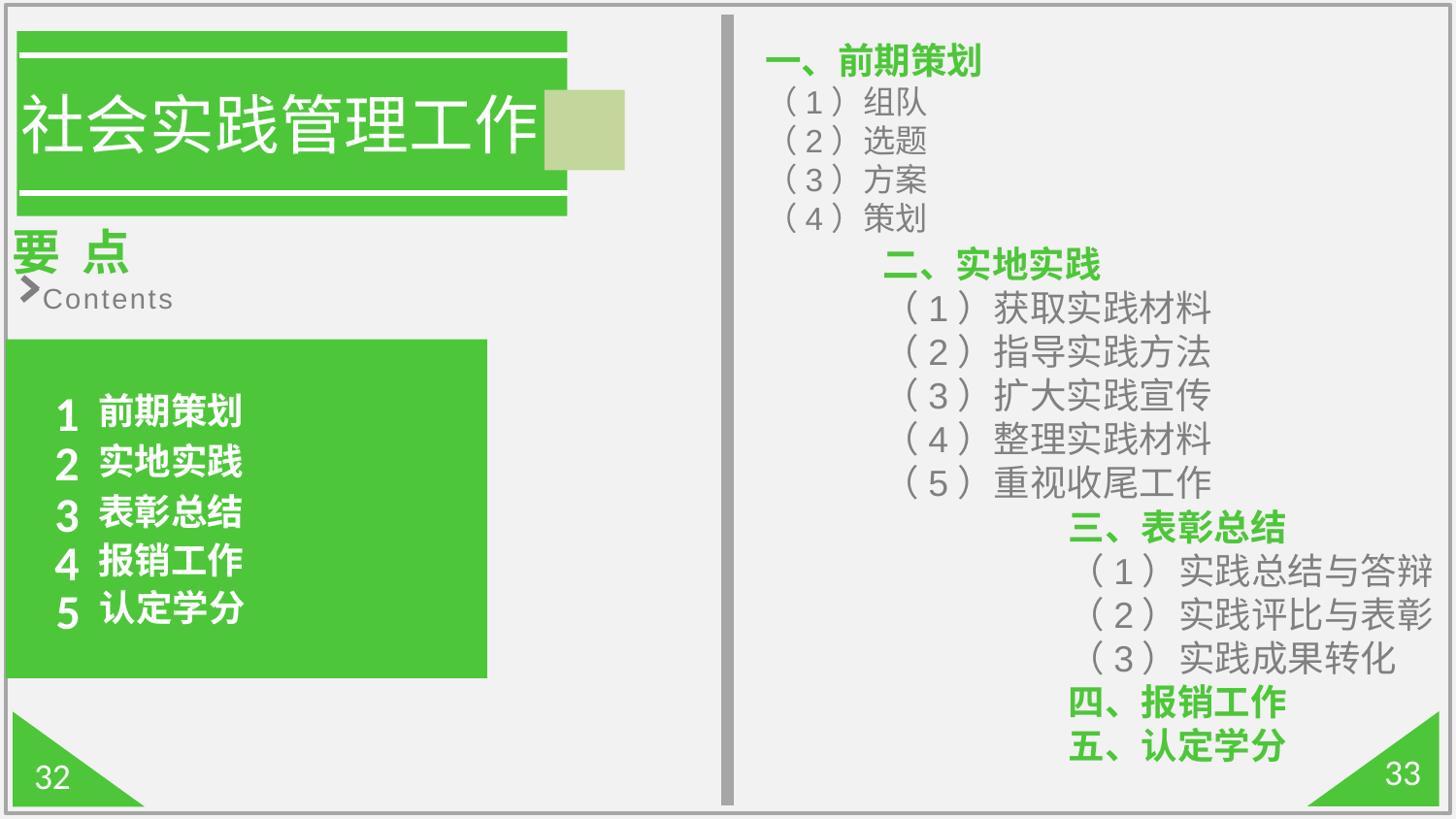

社会实践管理工作

一、前期策划
（1）组队
（2）选题
（3）方案
（4）策划
二、实地实践
（1）获取实践材料
（2）指导实践方法
（3）扩大实践宣传
（4）整理实践材料
（5）重视收尾工作

三、表彰总结
（1）实践总结与答辩
（2）实践评比与表彰
（3）实践成果转化
四、报销工作
五、认定学分

要  点
Contents

1
前期策划
2
实地实践
3
表彰总结
4
报销工作
5
认定学分

33
32